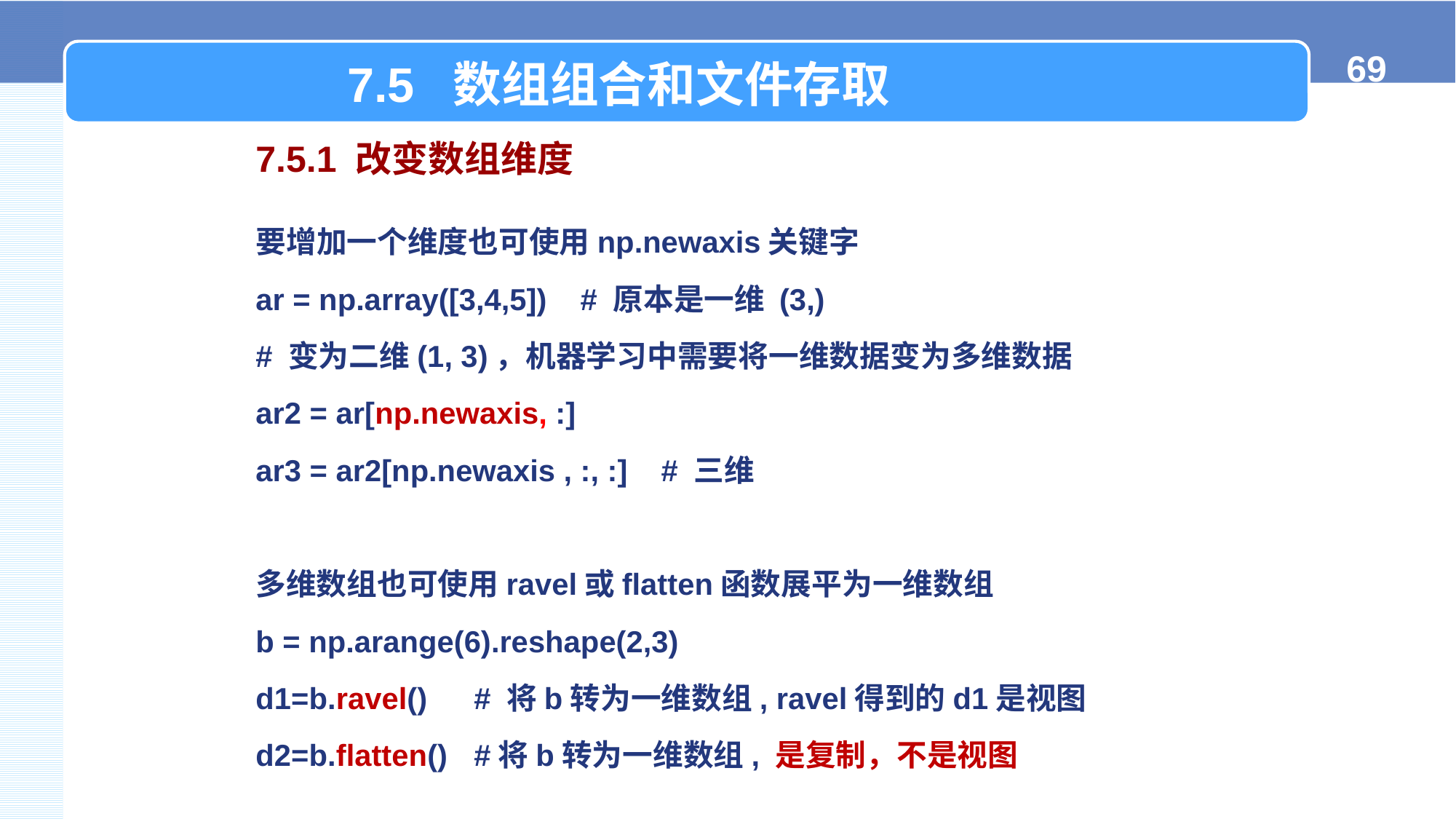

7.5  数组组合和文件存取
7.5.1 改变数组维度
要增加一个维度也可使用np.newaxis关键字
ar = np.array([3,4,5])    # 原本是一维 (3,)
# 变为二维(1, 3)，机器学习中需要将一维数据变为多维数据
ar2 = ar[np.newaxis, :]
ar3 = ar2[np.newaxis , :, :]    # 三维

多维数组也可使用ravel或flatten函数展平为一维数组
b = np.arange(6).reshape(2,3)
d1=b.ravel() 	# 将b转为一维数组, ravel得到的d1是视图
d2=b.flatten() 	#将b转为一维数组, 是复制，不是视图